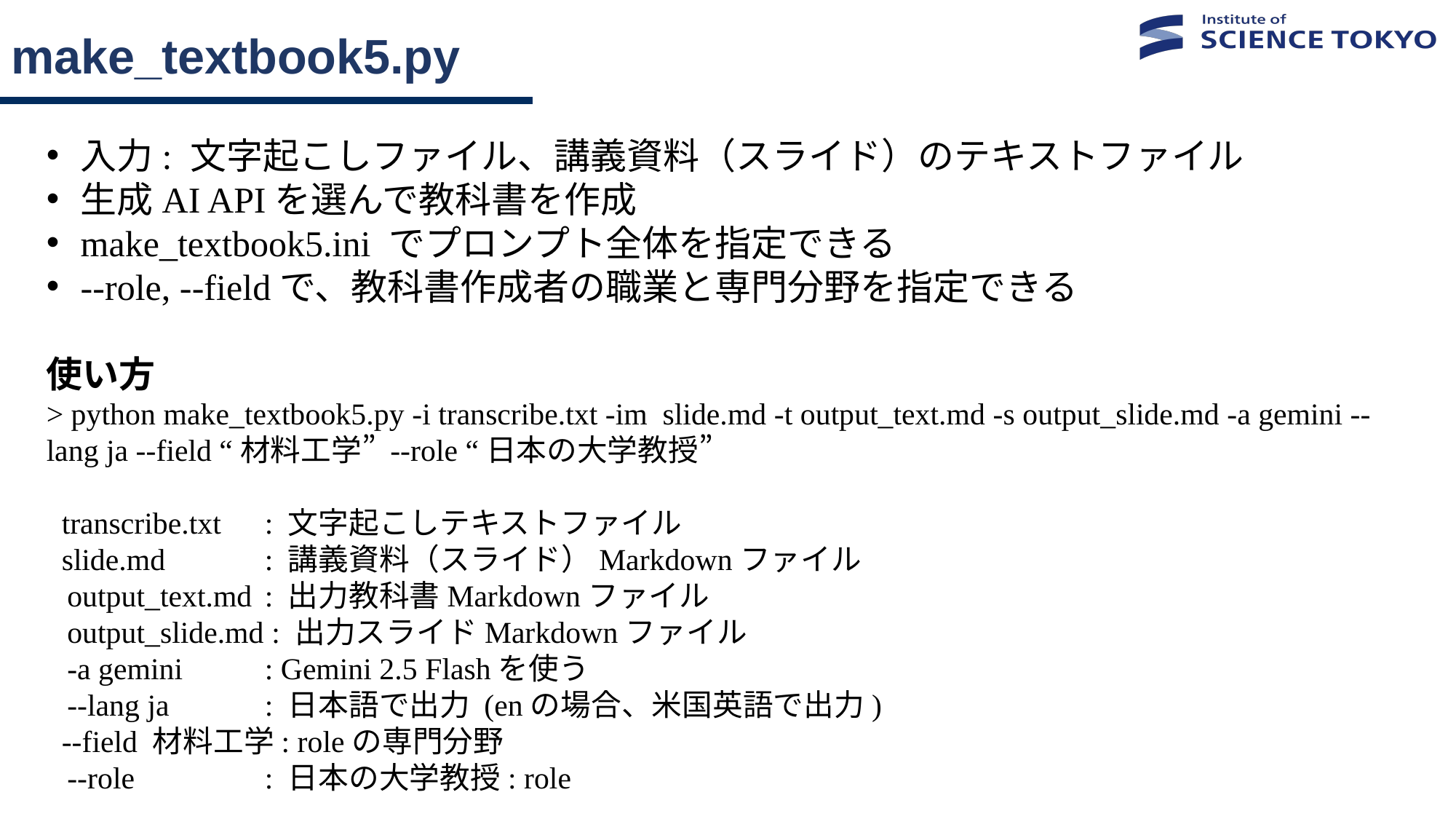

# make_textbook5.py
入力: 文字起こしファイル、講義資料（スライド）のテキストファイル
生成AI APIを選んで教科書を作成
make_textbook5.ini でプロンプト全体を指定できる
--role, --fieldで、教科書作成者の職業と専門分野を指定できる

使い方
> python make_textbook5.py -i transcribe.txt -im  slide.md -t output_text.md -s output_slide.md -a gemini --lang ja --field “材料工学” --role “日本の大学教授”
  transcribe.txt	: 文字起こしテキストファイル
  slide.md	: 講義資料（スライド）Markdownファイル
  output_text.md	: 出力教科書Markdownファイル
  output_slide.md : 出力スライドMarkdownファイル
  -a gemini	: Gemini 2.5 Flashを使う
  --lang ja	: 日本語で出力 (enの場合、米国英語で出力)
  --field 材料工学: roleの専門分野
  --role		: 日本の大学教授: role